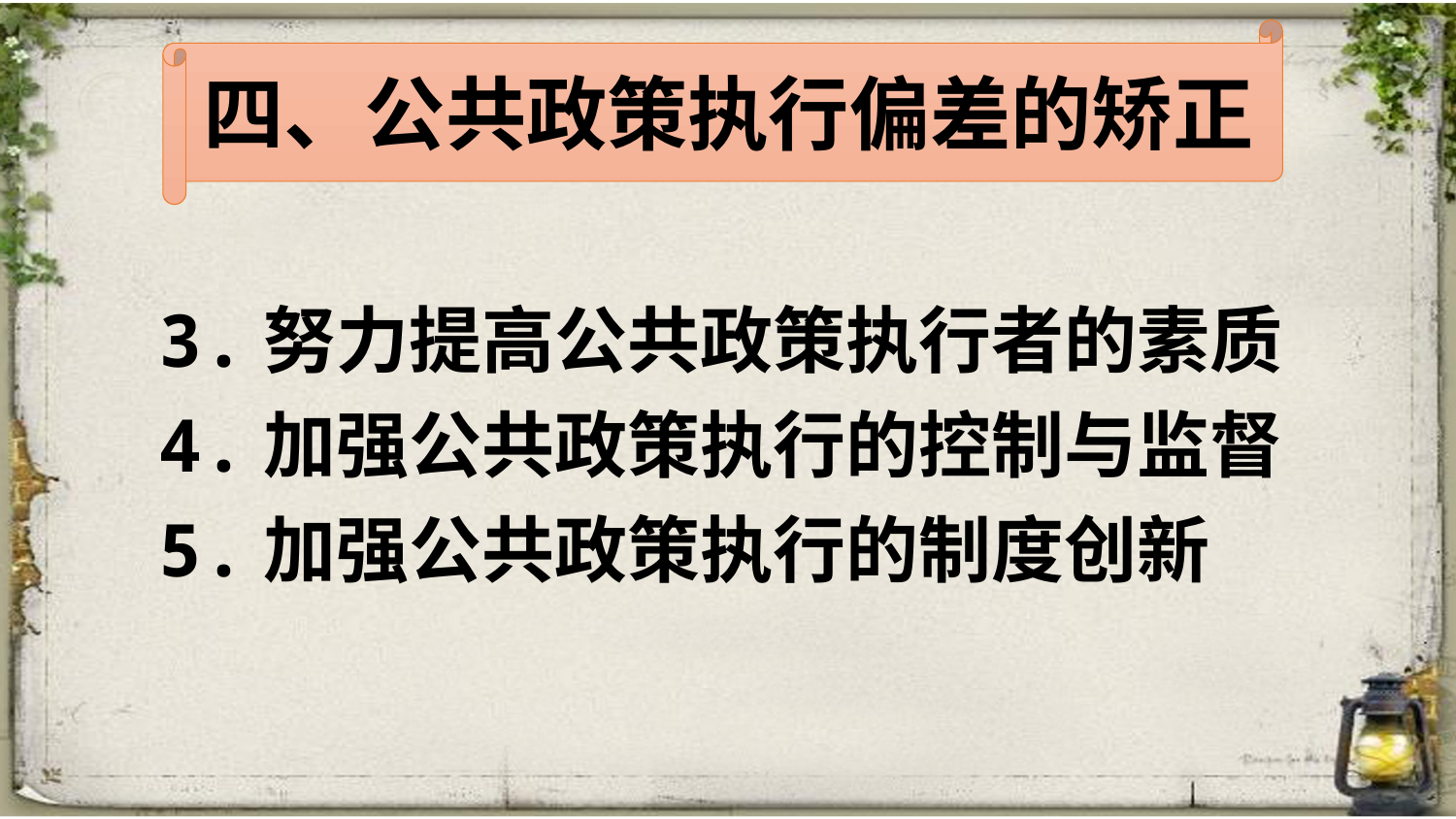

四、公共政策执行偏差的矫正
3.努力提高公共政策执行者的素质
4.加强公共政策执行的控制与监督
5.加强公共政策执行的制度创新